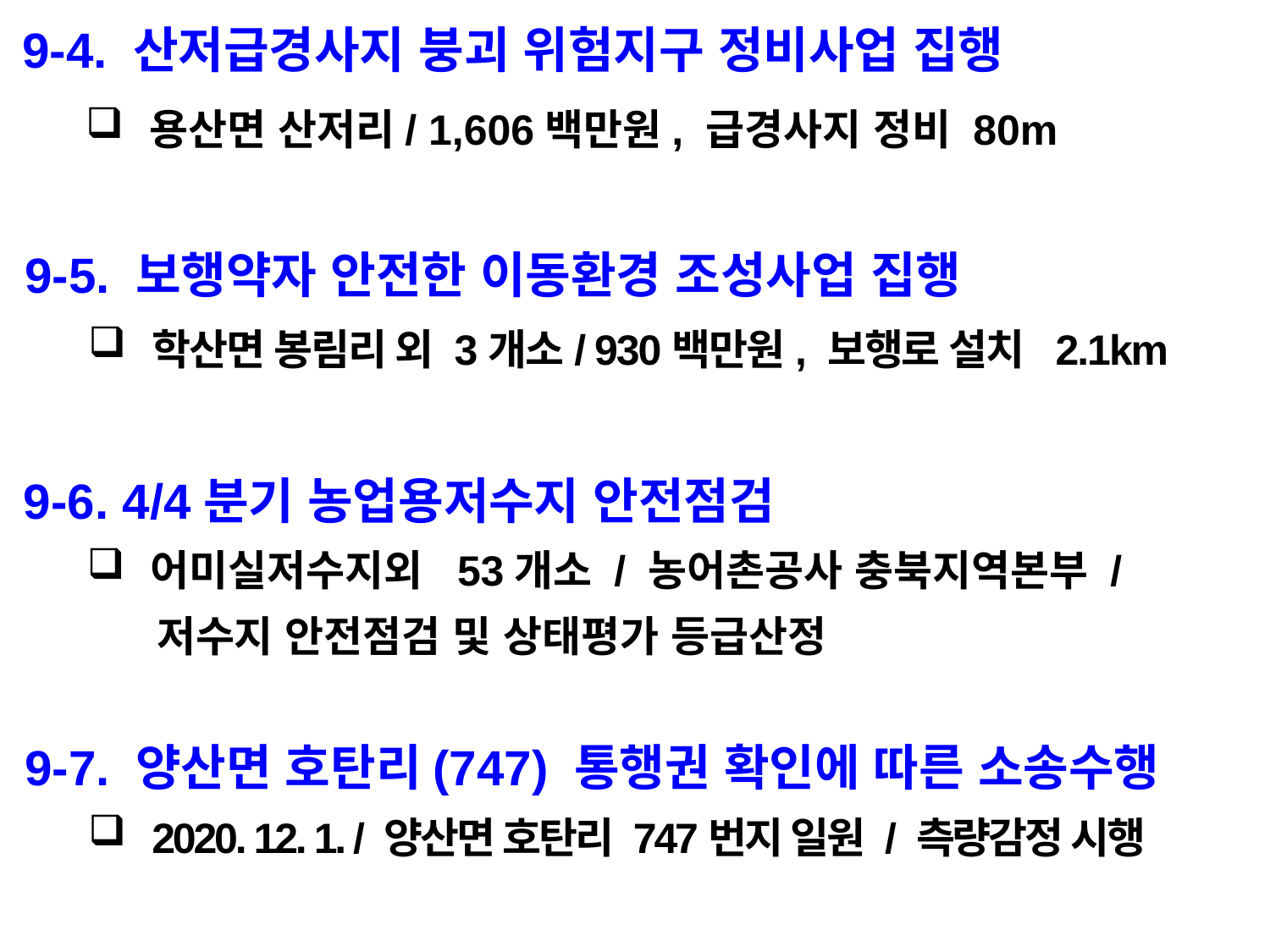

9-4. 산저급경사지 붕괴 위험지구 정비사업 집행
용산면 산저리/ 1,606백만원, 급경사지 정비 80m
9-5. 보행약자 안전한 이동환경 조성사업 집행
학산면 봉림리 외 3개소/ 930백만원, 보행로 설치  2.1km
9-6. 4/4분기 농업용저수지 안전점검
어미실저수지외  53개소 / 농어촌공사 충북지역본부 /
     저수지 안전점검 및 상태평가 등급산정
9-7. 양산면 호탄리(747) 통행권 확인에 따른 소송수행
2020. 12. 1. / 양산면 호탄리 747번지 일원 / 측량감정 시행